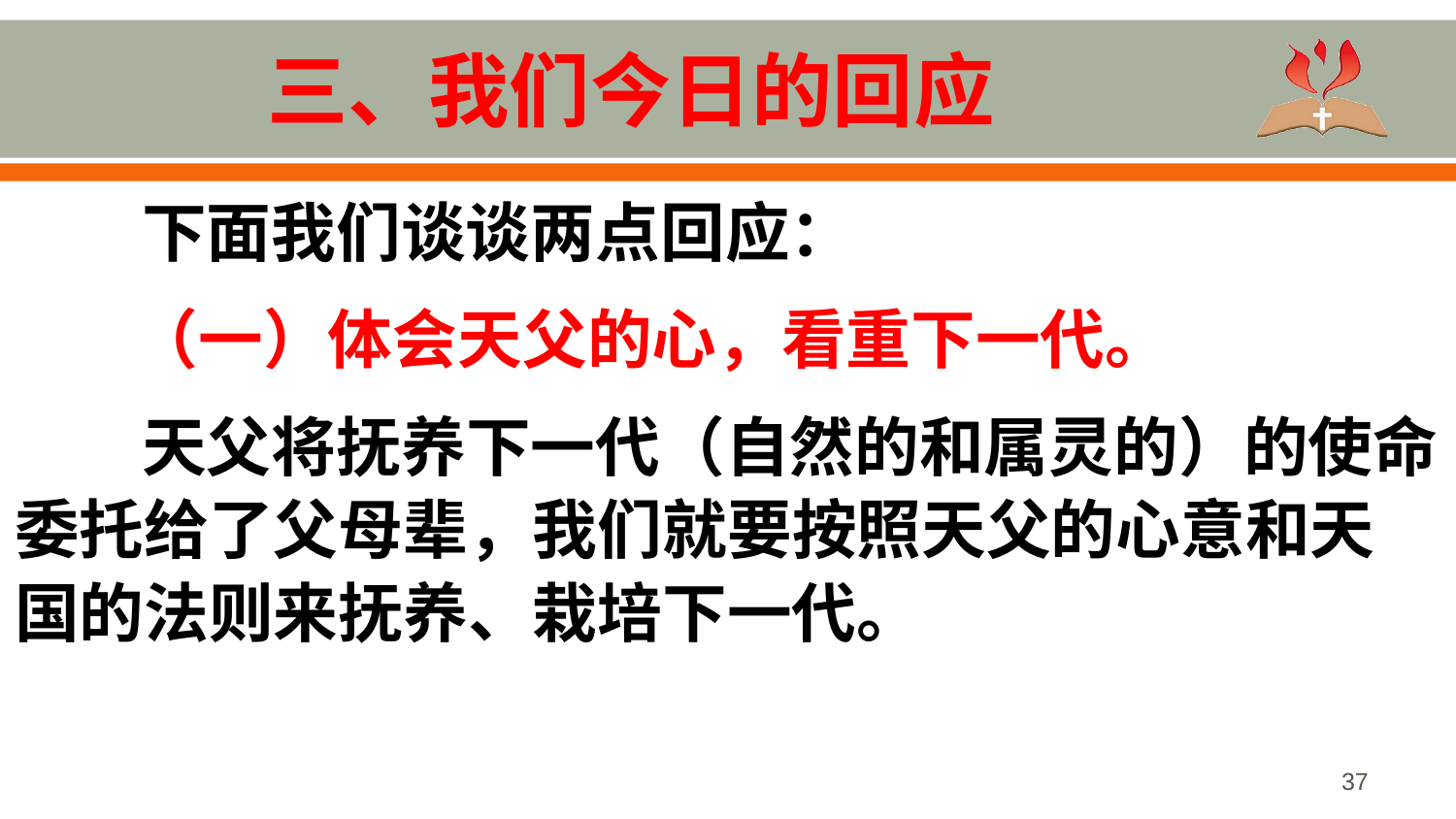

# 三、我们今日的回应
下面我们谈谈两点回应：
       （一）体会天父的心，看重下一代。
天父将抚养下一代（自然的和属灵的）的使命委托给了父母辈，我们就要按照天父的心意和天国的法则来抚养、栽培下一代。

37